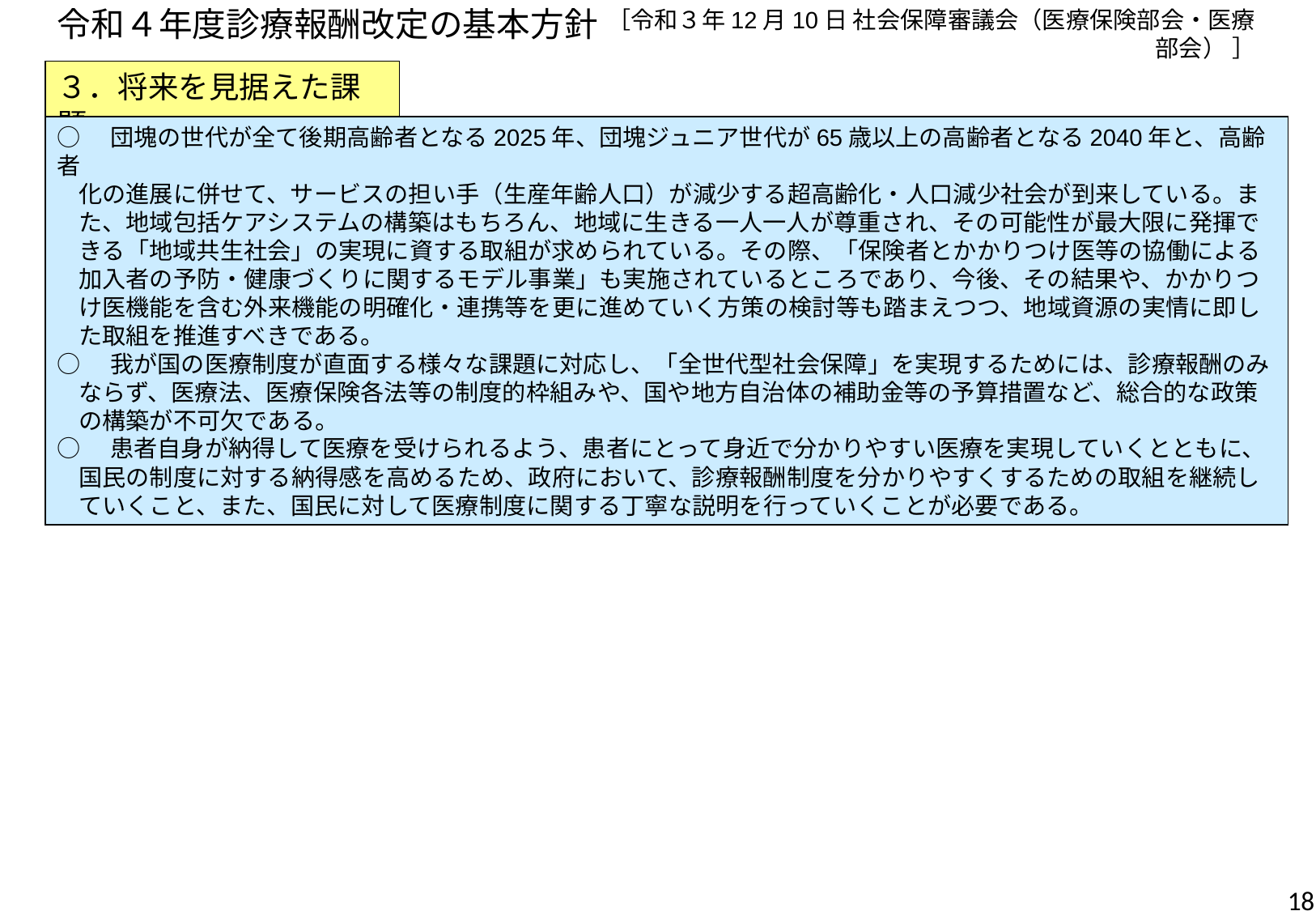

# 令和４年度診療報酬改定の基本方針
［令和３年12月10日 社会保障審議会（医療保険部会・医療部会） ］
３．将来を見据えた課題
○　団塊の世代が全て後期高齢者となる2025年、団塊ジュニア世代が65歳以上の高齢者となる2040年と、高齢者
   化の進展に併せて、サービスの担い手（生産年齢人口）が減少する超高齢化・人口減少社会が到来している。ま
   た、地域包括ケアシステムの構築はもちろん、地域に生きる一人一人が尊重され、その可能性が最大限に発揮で
   きる「地域共生社会」の実現に資する取組が求められている。その際、「保険者とかかりつけ医等の協働による
   加入者の予防・健康づくりに関するモデル事業」も実施されているところであり、今後、その結果や、かかりつ
   け医機能を含む外来機能の明確化・連携等を更に進めていく方策の検討等も踏まえつつ、地域資源の実情に即し
   た取組を推進すべきである。
○　我が国の医療制度が直面する様々な課題に対応し、「全世代型社会保障」を実現するためには、診療報酬のみ
   ならず、医療法、医療保険各法等の制度的枠組みや、国や地方自治体の補助金等の予算措置など、総合的な政策
   の構築が不可欠である。
○　患者自身が納得して医療を受けられるよう、患者にとって身近で分かりやすい医療を実現していくとともに、
   国民の制度に対する納得感を高めるため、政府において、診療報酬制度を分かりやすくするための取組を継続し
   ていくこと、また、国民に対して医療制度に関する丁寧な説明を行っていくことが必要である。
18